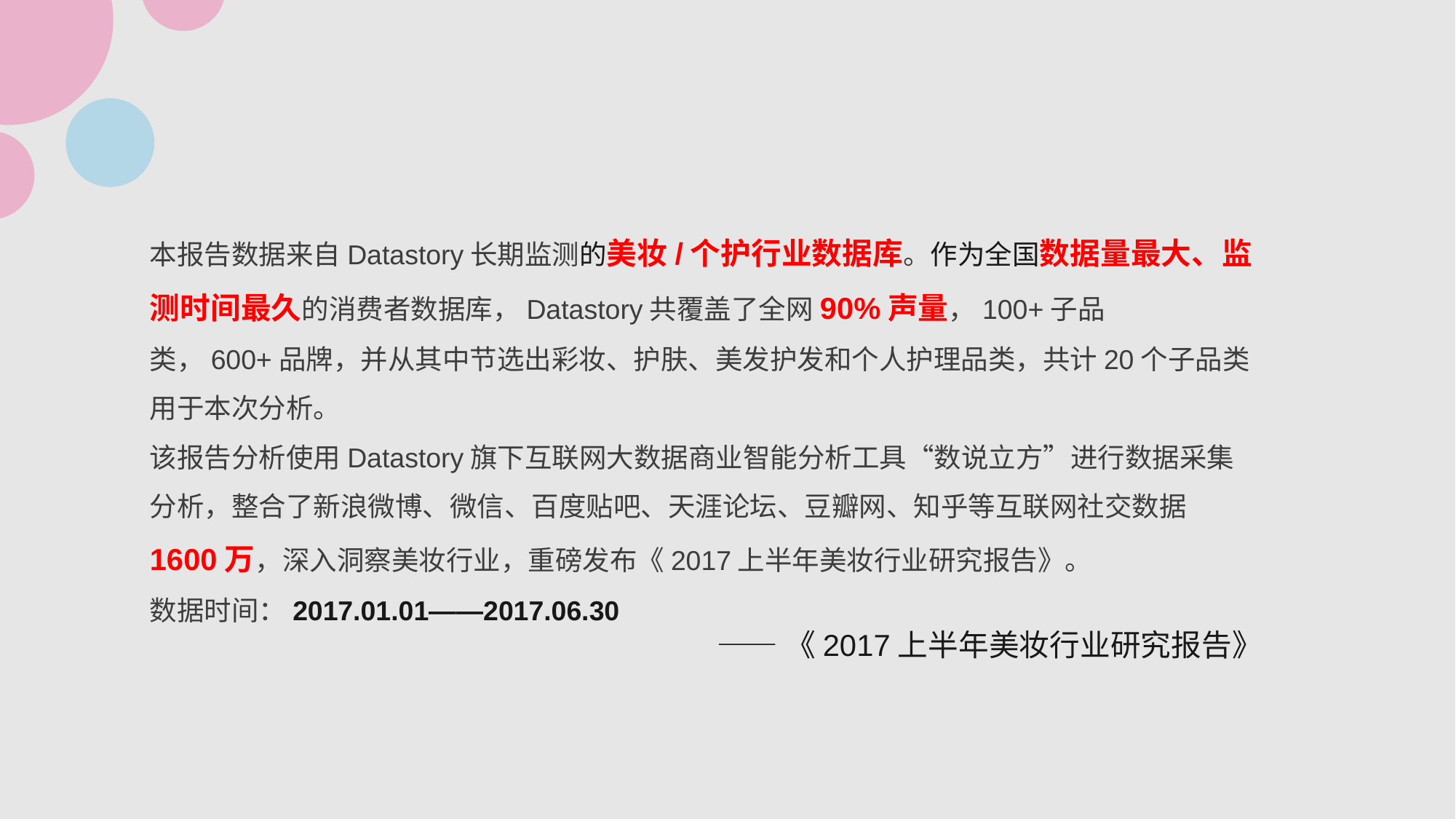

本报告数据来自Datastory长期监测的美妆/个护行业数据库。作为全国数据量最大、监测时间最久的消费者数据库，Datastory共覆盖了全网90%声量，100+子品类，600+品牌，并从其中节选出彩妆、护肤、美发护发和个人护理品类，共计20个子品类用于本次分析。
该报告分析使用Datastory旗下互联网大数据商业智能分析工具“数说立方”进行数据采集分析，整合了新浪微博、微信、百度贴吧、天涯论坛、豆瓣网、知乎等互联网社交数据1600万，深入洞察美妆行业，重磅发布《2017上半年美妆行业研究报告》。
数据时间：2017.01.01——2017.06.30
——《2017上半年美妆行业研究报告》